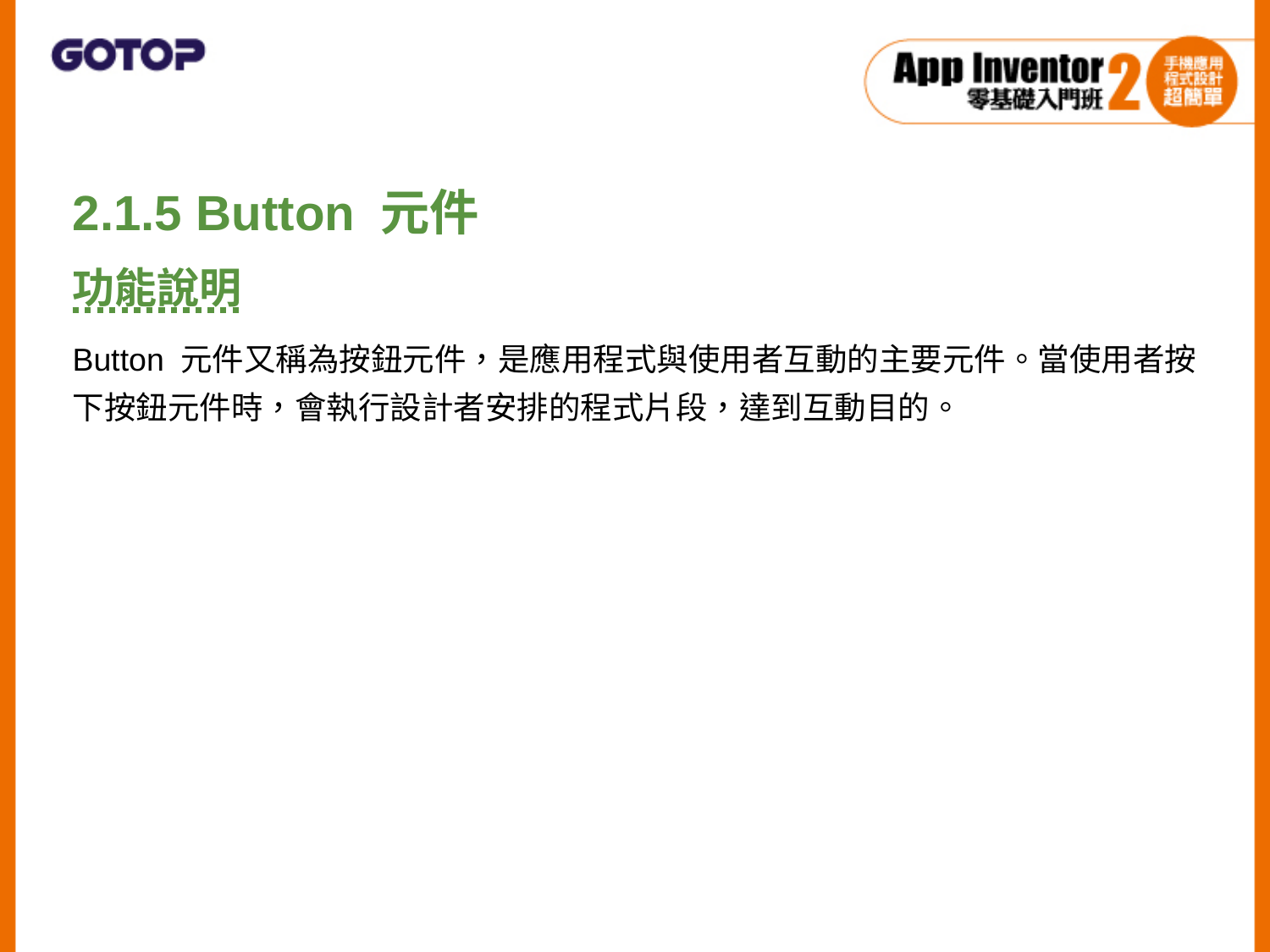

2.1.5 Button 元件
功能說明
Button 元件又稱為按鈕元件，是應用程式與使用者互動的主要元件。當使用者按下按鈕元件時，會執行設計者安排的程式片段，達到互動目的。